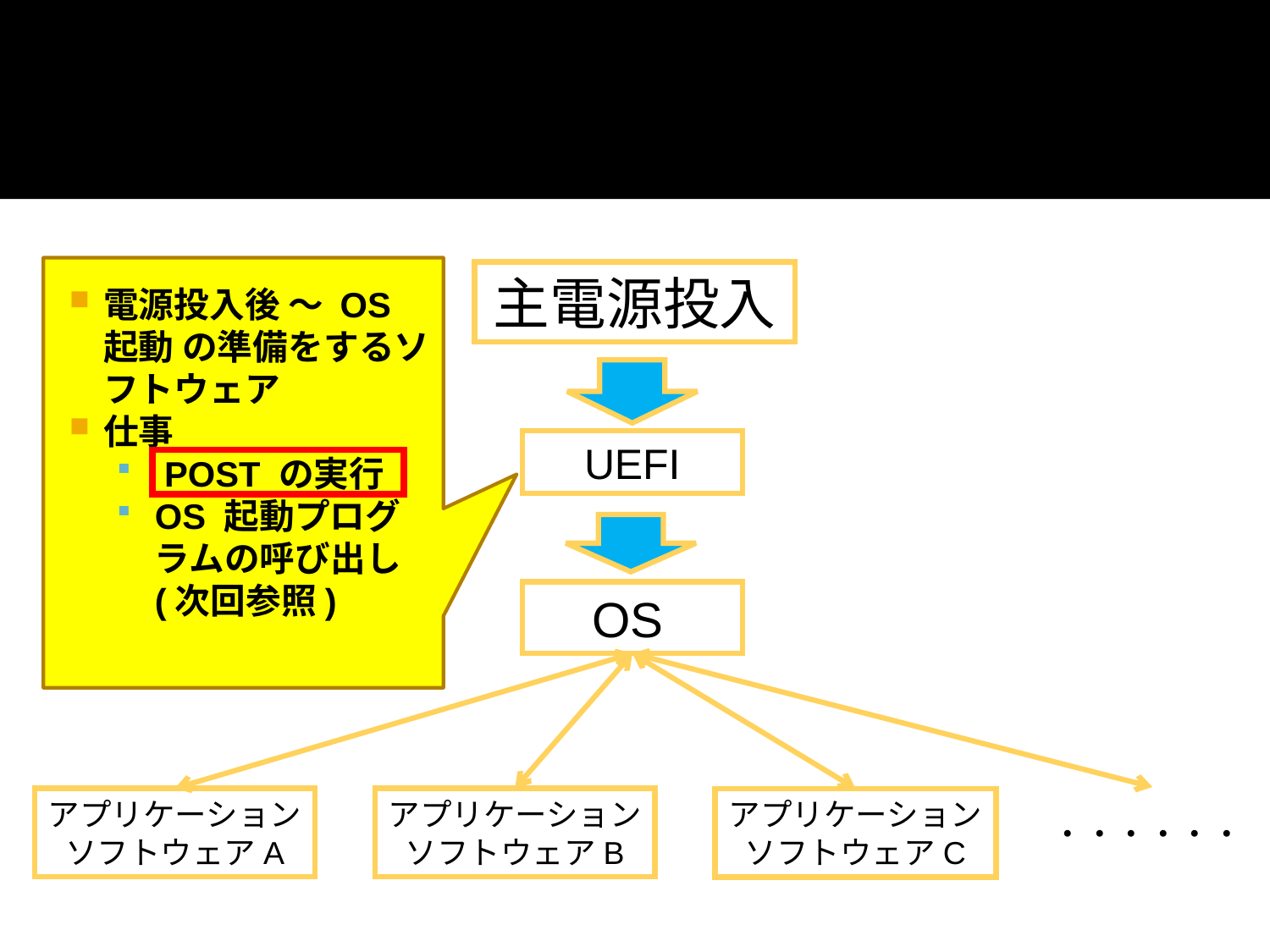

#
電源投入後 ～ OS 起動 の準備をするソフトウェア
仕事
POST の実行
OS 起動プログラムの呼び出し
(次回参照)

主電源投入

UEFI

OS
アプリケーションソフトウェアA
アプリケーションソフトウェアB
アプリケーションソフトウェアC
・・・・・・